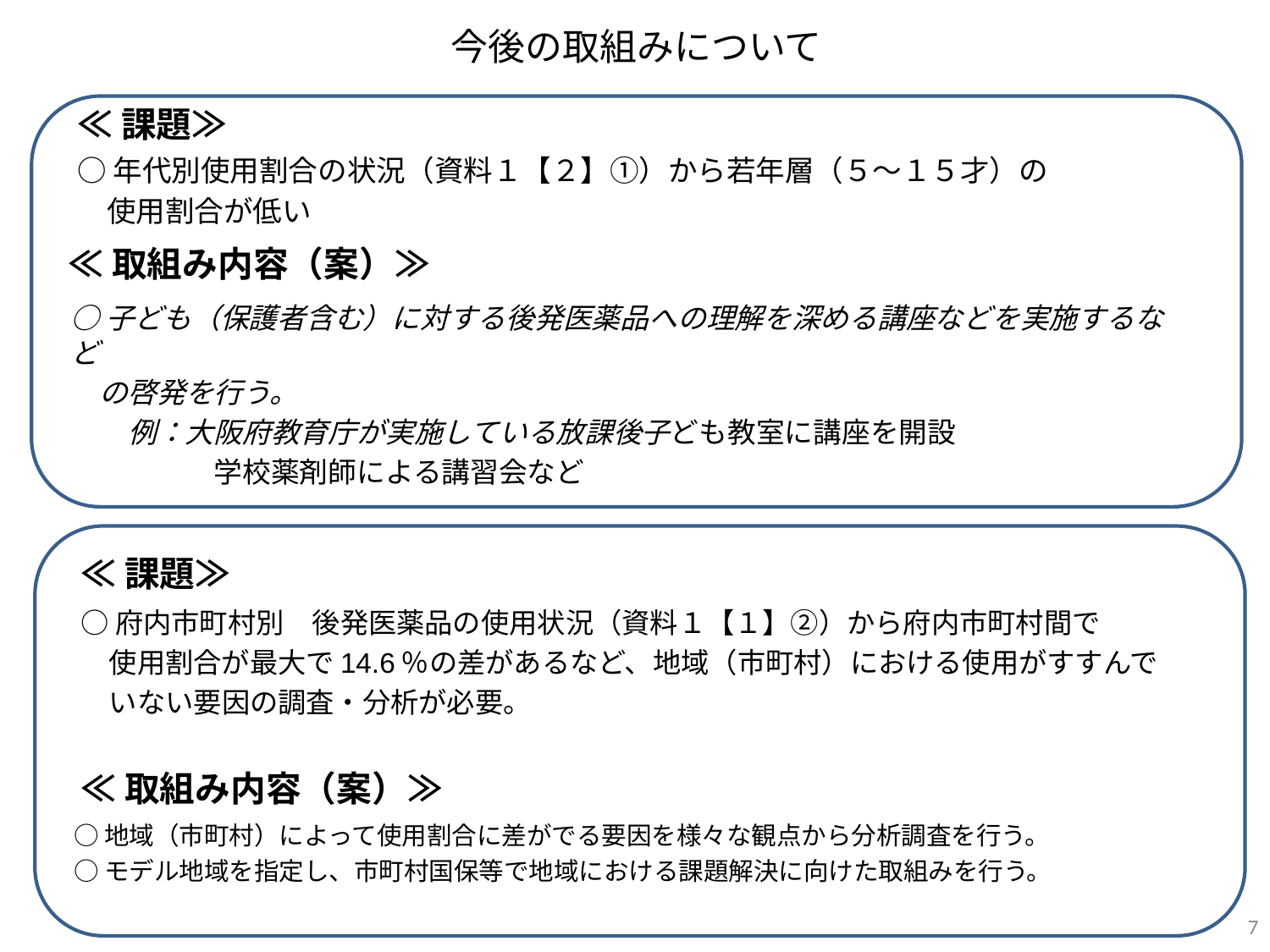

# 今後の取組みについて

≪課題≫
○年代別使用割合の状況（資料１【２】①）から若年層（５～１５才）の
　使用割合が低い
≪取組み内容（案）≫
○子ども（保護者含む）に対する後発医薬品への理解を深める講座などを実施するなど
　の啓発を行う。
　　例：大阪府教育庁が実施している放課後子ども教室に講座を開設
　　　　　学校薬剤師による講習会など

≪課題≫
○府内市町村別　後発医薬品の使用状況（資料１【１】②）から府内市町村間で
　使用割合が最大で14.6％の差があるなど、地域（市町村）における使用がすすんで
　いない要因の調査・分析が必要。
≪取組み内容（案）≫
○地域（市町村）によって使用割合に差がでる要因を様々な観点から分析調査を行う。
○モデル地域を指定し、市町村国保等で地域における課題解決に向けた取組みを行う。
7